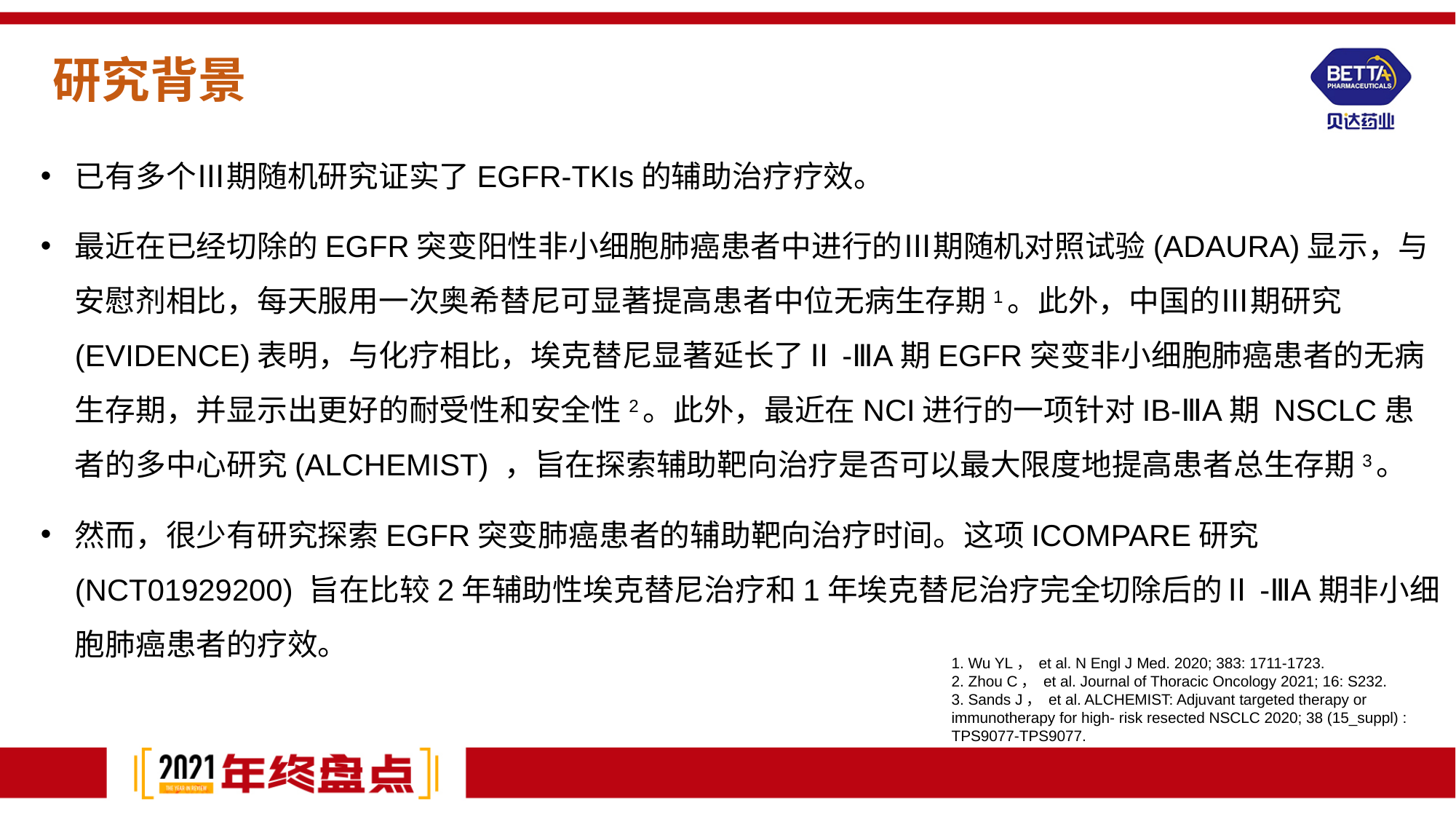

研究背景
已有多个Ⅲ期随机研究证实了EGFR-TKIs的辅助治疗疗效。
最近在已经切除的EGFR突变阳性非小细胞肺癌患者中进行的Ⅲ期随机对照试验(ADAURA)显示，与安慰剂相比，每天服用一次奥希替尼可显著提高患者中位无病生存期1。此外，中国的Ⅲ期研究(EVIDENCE)表明，与化疗相比，埃克替尼显著延长了Ⅱ-ⅢA期EGFR突变非小细胞肺癌患者的无病生存期，并显示出更好的耐受性和安全性2。此外，最近在NCI进行的一项针对IB-ⅢA期 NSCLC患者的多中心研究(ALCHEMIST) ，旨在探索辅助靶向治疗是否可以最大限度地提高患者总生存期3。
然而，很少有研究探索EGFR突变肺癌患者的辅助靶向治疗时间。这项ICOMPARE研究(NCT01929200) 旨在比较2年辅助性埃克替尼治疗和1年埃克替尼治疗完全切除后的Ⅱ-ⅢA期非小细胞肺癌患者的疗效。
1. Wu YL， et al. N Engl J Med. 2020; 383: 1711-1723.
2. Zhou C， et al. Journal of Thoracic Oncology 2021; 16: S232.
3. Sands J， et al. ALCHEMIST: Adjuvant targeted therapy or immunotherapy for high- risk resected NSCLC 2020; 38 (15_suppl) : TPS9077-TPS9077.